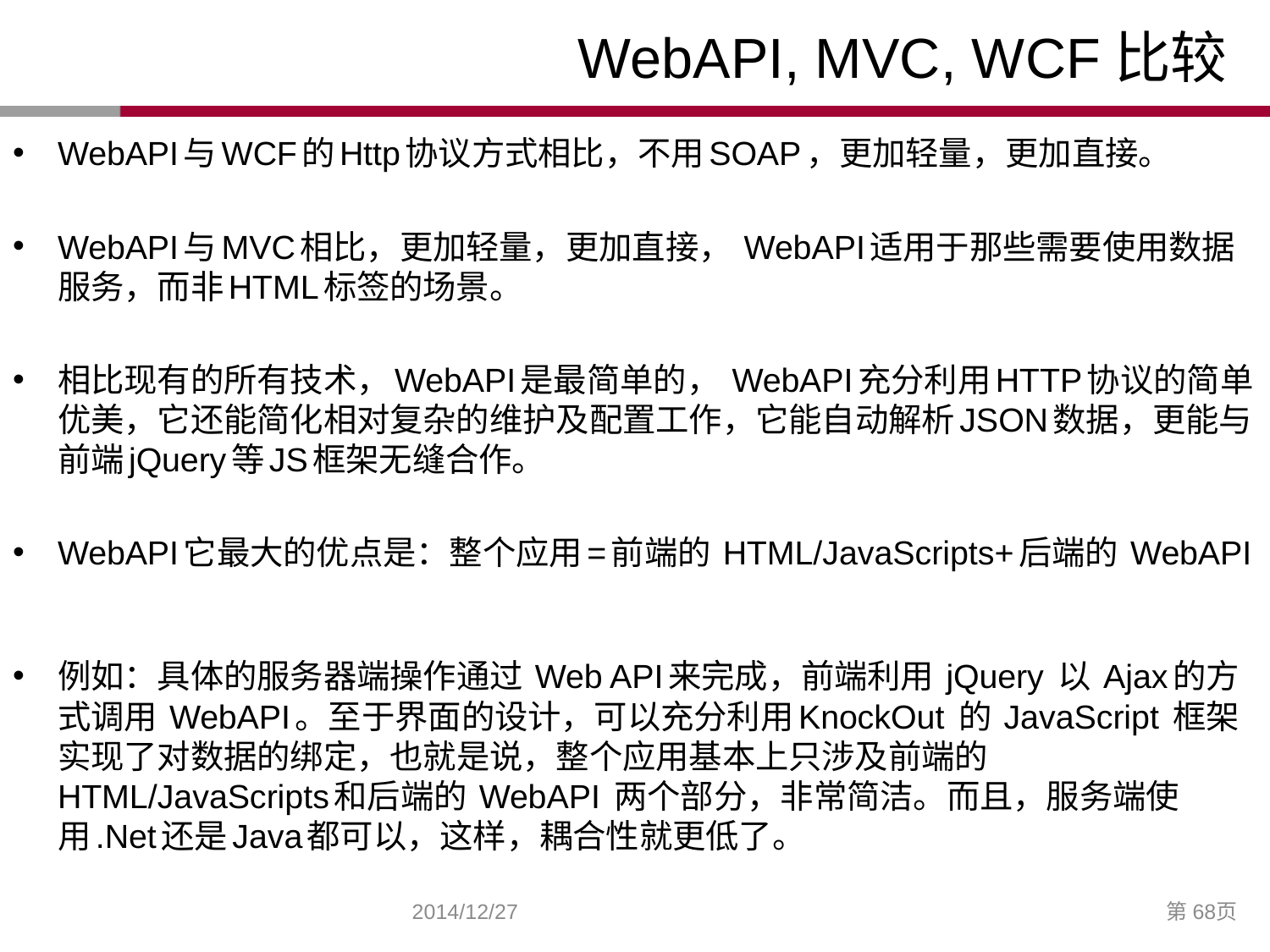

# WebAPI, MVC, WCF比较
WebAPI与WCF的Http协议方式相比，不用SOAP，更加轻量，更加直接。

WebAPI与MVC相比，更加轻量，更加直接， WebAPI适用于那些需要使用数据服务，而非HTML标签的场景。

相比现有的所有技术，WebAPI是最简单的， WebAPI充分利用HTTP协议的简单优美，它还能简化相对复杂的维护及配置工作，它能自动解析JSON数据，更能与前端jQuery等JS框架无缝合作。

WebAPI它最大的优点是：整个应用=前端的 HTML/JavaScripts+后端的 WebAPI
例如：具体的服务器端操作通过 Web API来完成，前端利用 jQuery 以 Ajax的方式调用 WebAPI。至于界面的设计，可以充分利用KnockOut 的 JavaScript 框架实现了对数据的绑定，也就是说，整个应用基本上只涉及前端的 HTML/JavaScripts和后端的 WebAPI 两个部分，非常简洁。而且，服务端使用.Net还是Java都可以，这样，耦合性就更低了。

2014/12/27
第68页